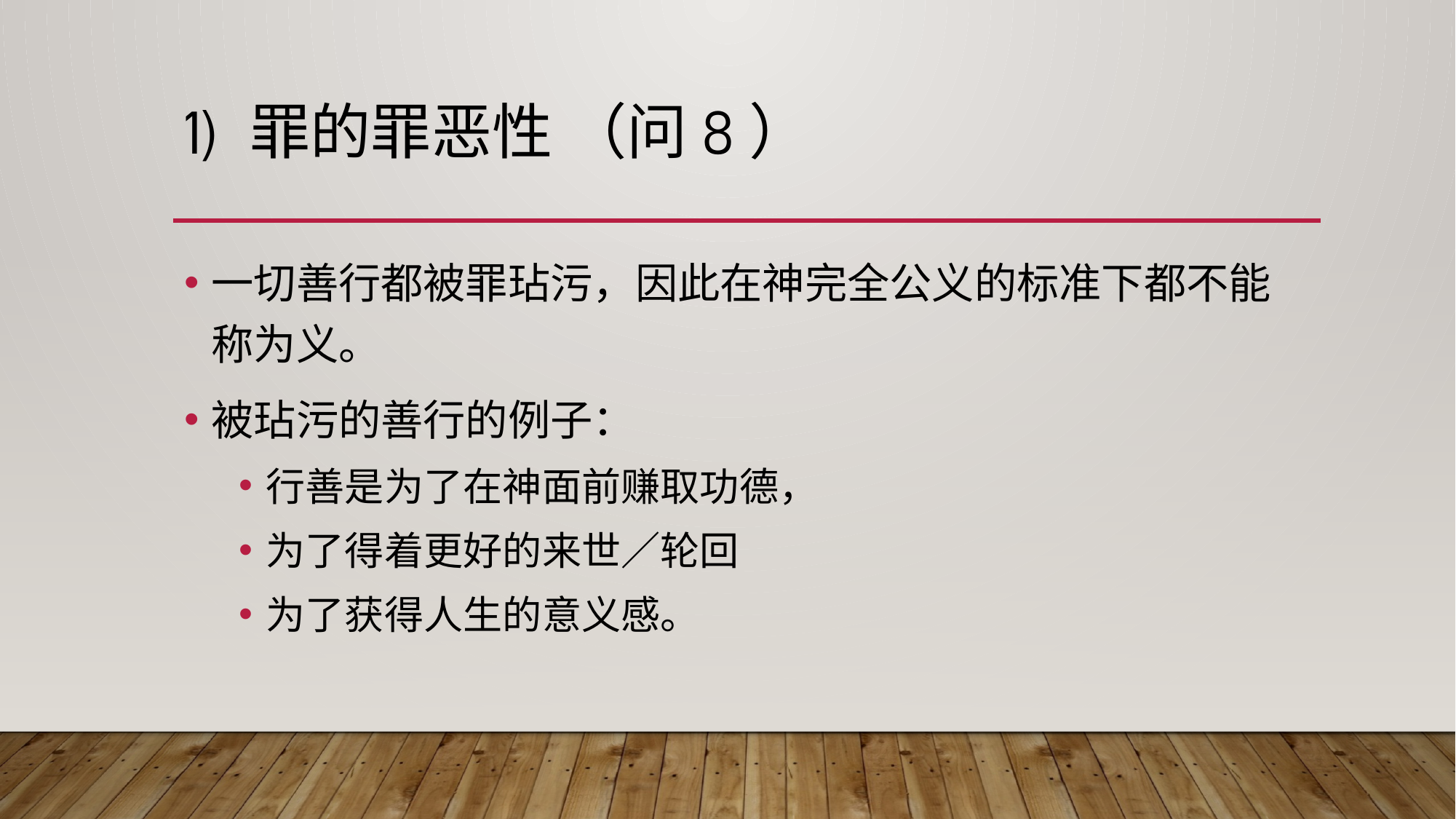

# 1) 罪的罪恶性 （问8）
一切善行都被罪玷污，因此在神完全公义的标准下都不能称为义。
被玷污的善行的例子：
行善是为了在神面前赚取功德，
为了得着更好的来世／轮回
为了获得人生的意义感。